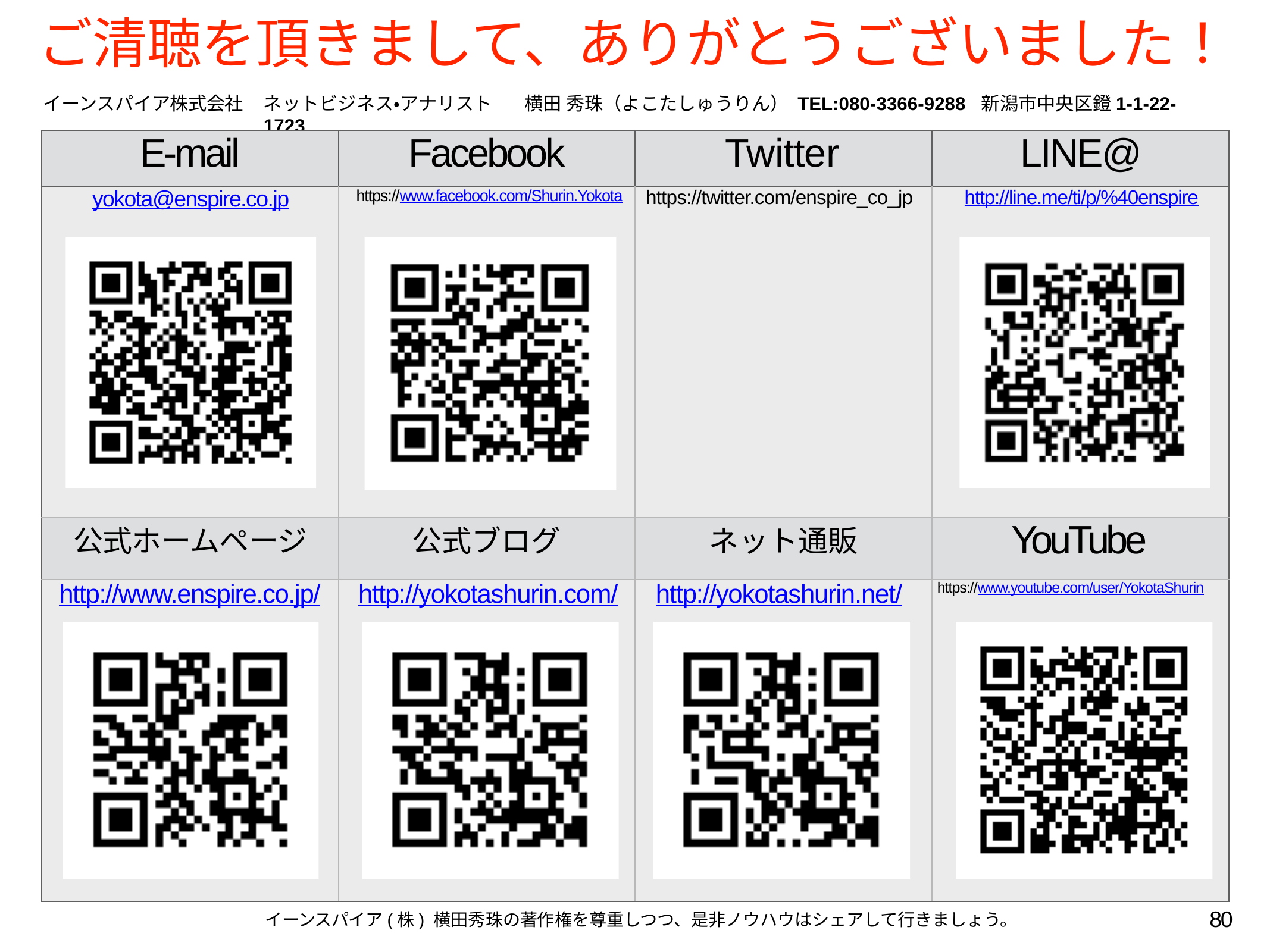

# ご清聴を頂きまして、ありがとうございました！
イーンスパイア株式会社
ネットビジネス・アナリスト	横田 秀珠（よこたしゅうりん） TEL:080-3366-9288	新潟市中央区鐙1-1-22-1723
| E-mail | Facebook | Twitter | LINE@ |
| --- | --- | --- | --- |
| yokota@enspire.co.jp | https://www.facebook.com/Shurin.Yokota | https://twitter.com/enspire\_co\_jp | http://line.me/ti/p/%40enspire |
| 公式ホームページ | 公式ブログ | ネット通販 | YouTube |
| http://www.enspire.co.jp/ | http://yokotashurin.com/ | http://yokotashurin.net/ | https://www.youtube.com/user/YokotaShurin |

80
イーンスパイア(株) 横田秀珠の著作権を尊重しつつ、是非ノウハウはシェアして行きましょう。